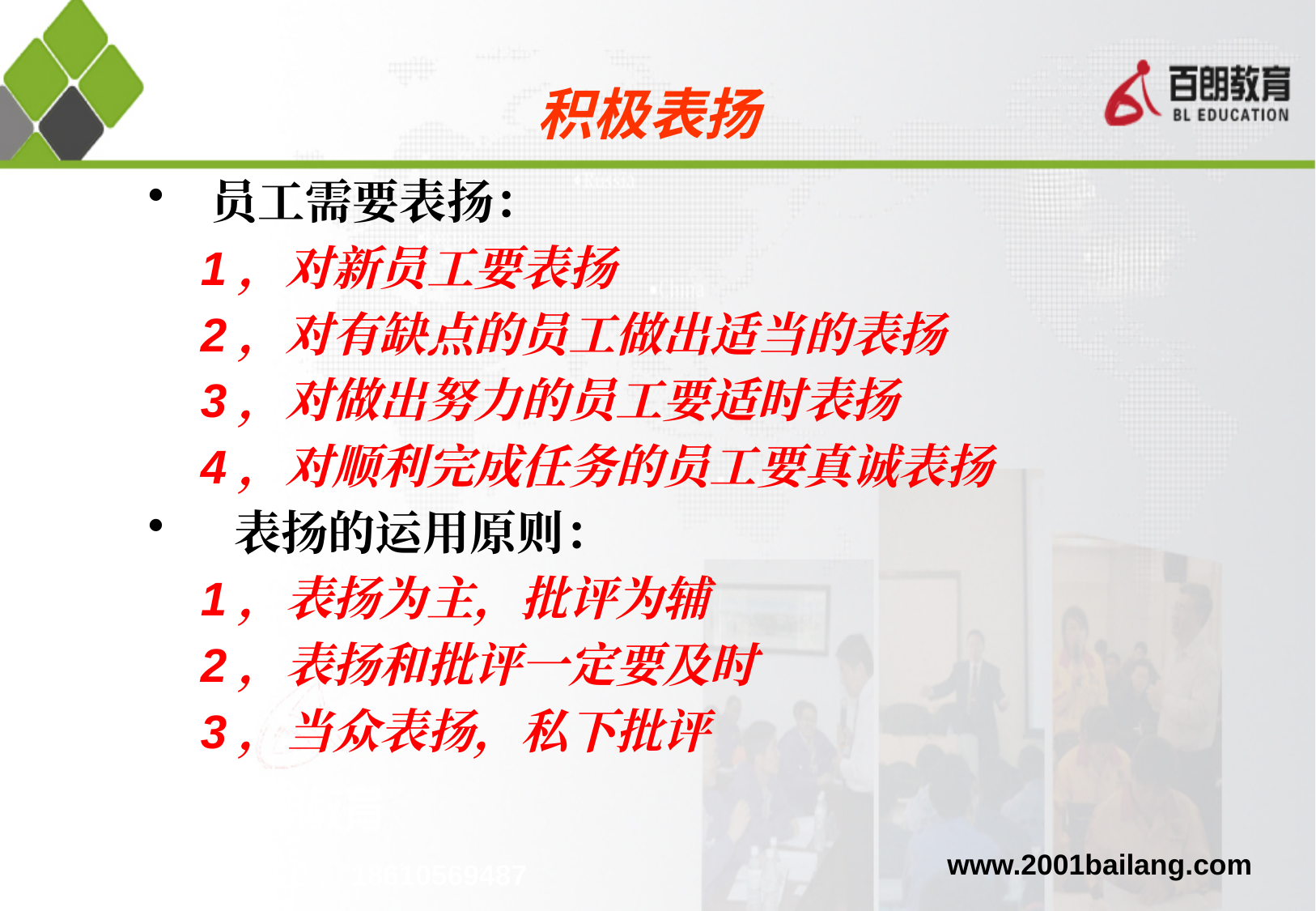

积极表扬
员工需要表扬：
    1，对新员工要表扬
    2，对有缺点的员工做出适当的表扬
    3，对做出努力的员工要适时表扬
    4，对顺利完成任务的员工要真诚表扬
 表扬的运用原则：
    1，表扬为主，批评为辅
    2，表扬和批评一定要及时
    3，当众表扬，私下批评